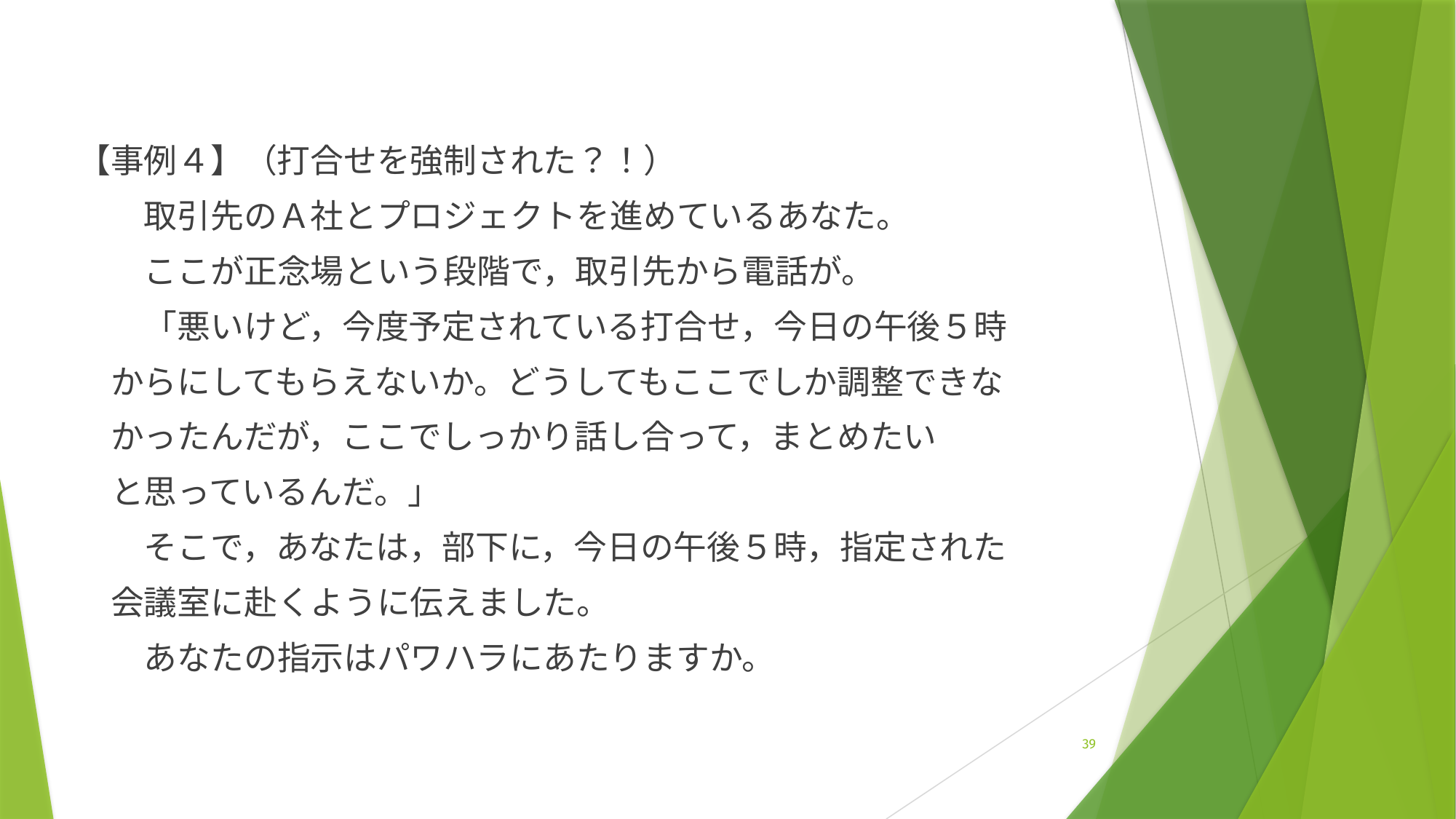

【事例４】（打合せを強制された？！）
　　　　取引先のＡ社とプロジェクトを進めているあなた。
　　　　ここが正念場という段階で，取引先から電話が。
　　　　「悪いけど，今度予定されている打合せ，今日の午後５時
　　　からにしてもらえないか。どうしてもここでしか調整できな
　　　かったんだが，ここでしっかり話し合って，まとめたい
　　　と思っているんだ。」
　　　　そこで，あなたは，部下に，今日の午後５時，指定された
　　　会議室に赴くように伝えました。
　　　　あなたの指示はパワハラにあたりますか。

39